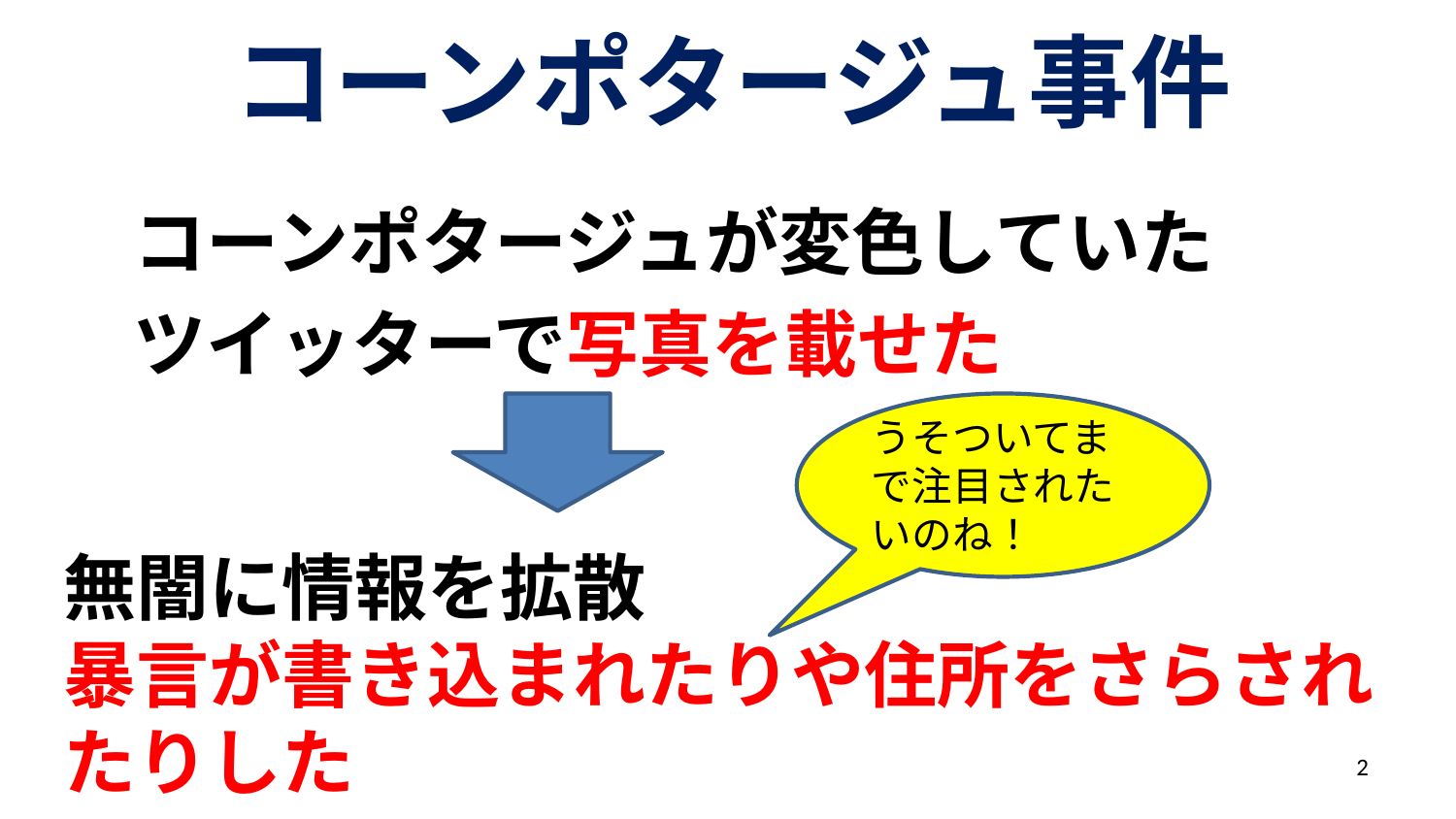

# コーンポタージュ事件
コーンポタージュが変色していた
ツイッターで写真を載せた

うそついてまで注目されたいのね！
無闇に情報を拡散
暴言が書き込まれたりや住所をさらされたりした
2